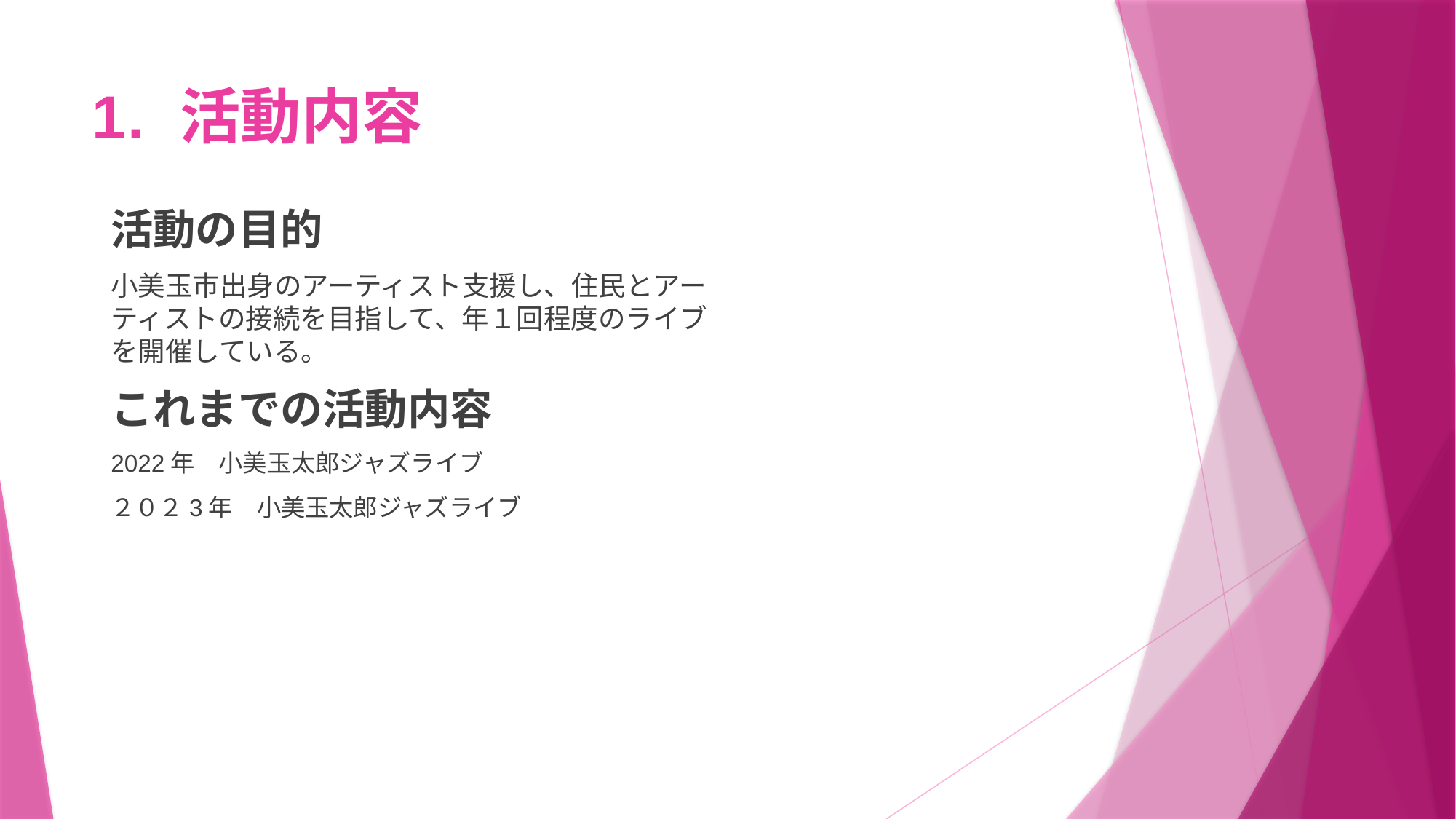

# 活動内容
活動の目的
小美玉市出身のアーティスト支援し、住民とアーティストの接続を目指して、年１回程度のライブを開催している。
これまでの活動内容
2022年　小美玉太郎ジャズライブ
２０２3年　小美玉太郎ジャズライブ